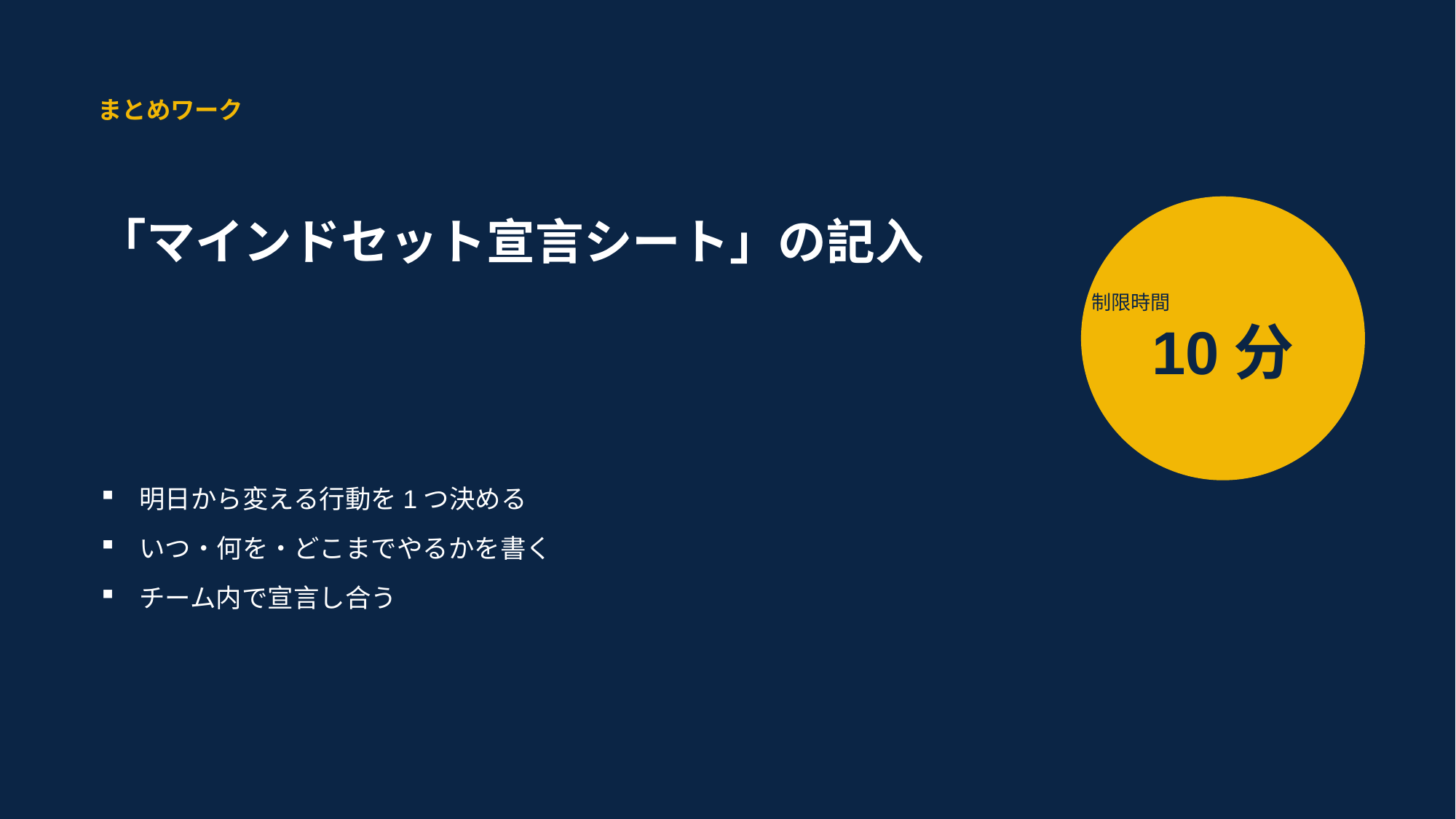

まとめワーク
「マインドセット宣言シート」の記入

制限時間
10分
明日から変える行動を1つ決める
いつ・何を・どこまでやるかを書く
チーム内で宣言し合う